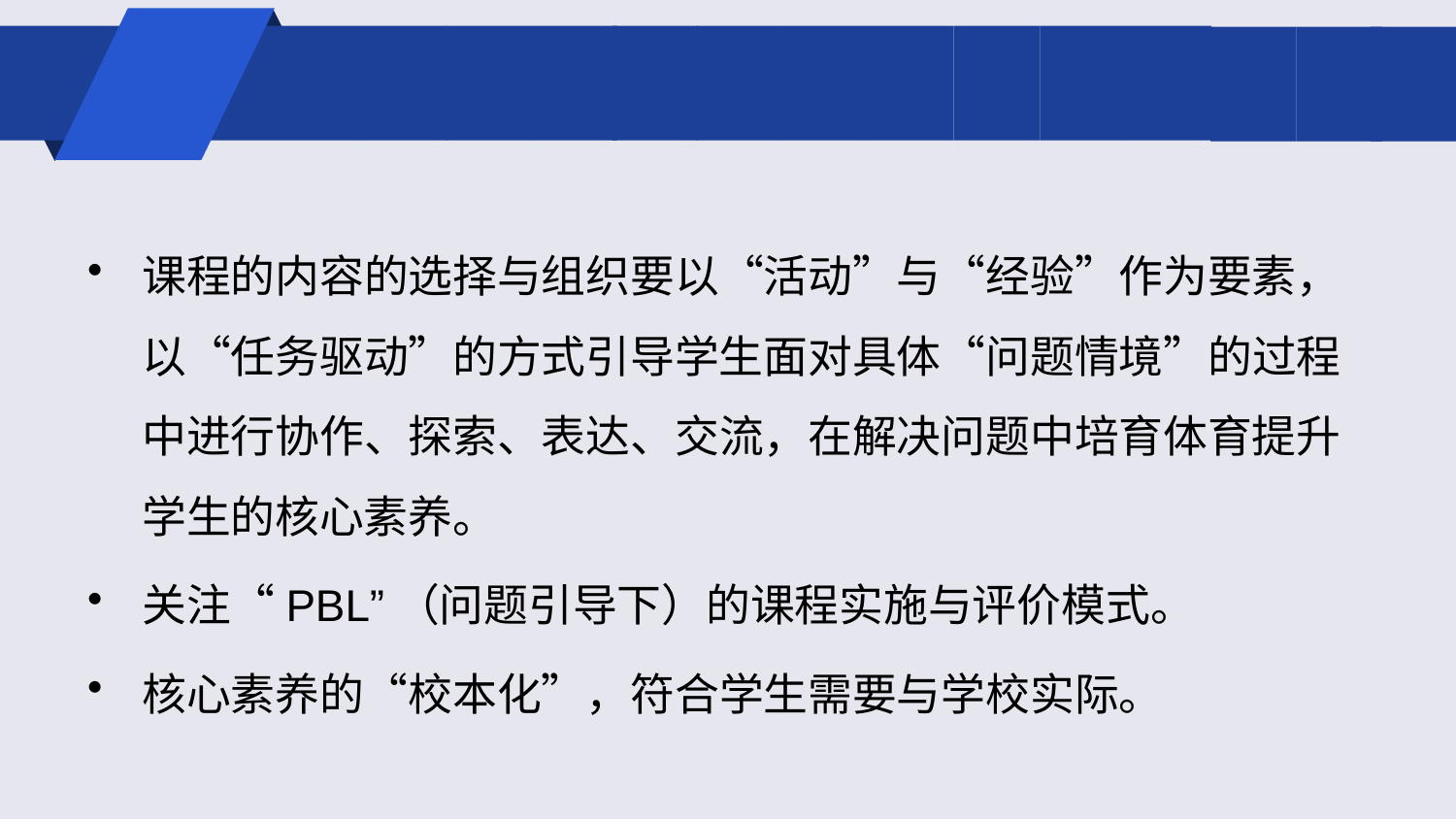

#
课程的内容的选择与组织要以“活动”与“经验”作为要素，以“任务驱动”的方式引导学生面对具体“问题情境”的过程中进行协作、探索、表达、交流，在解决问题中培育体育提升学生的核心素养。
关注“PBL”（问题引导下）的课程实施与评价模式。
核心素养的“校本化”，符合学生需要与学校实际。